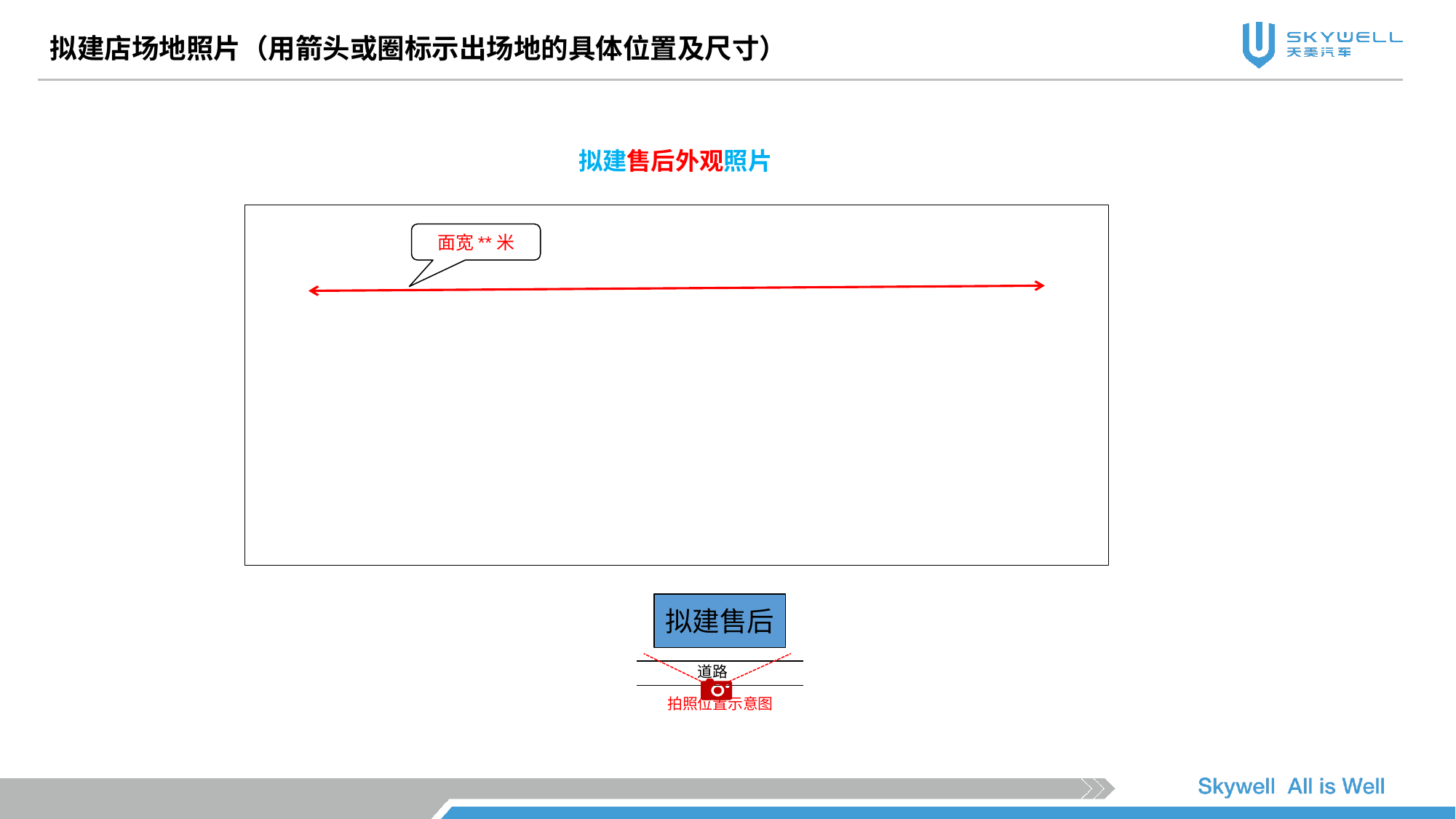

拟建店场地照片（用箭头或圈标示出场地的具体位置及尺寸）
拟建售后外观照片

面宽**米
拟建售后
道路
拍照位置示意图